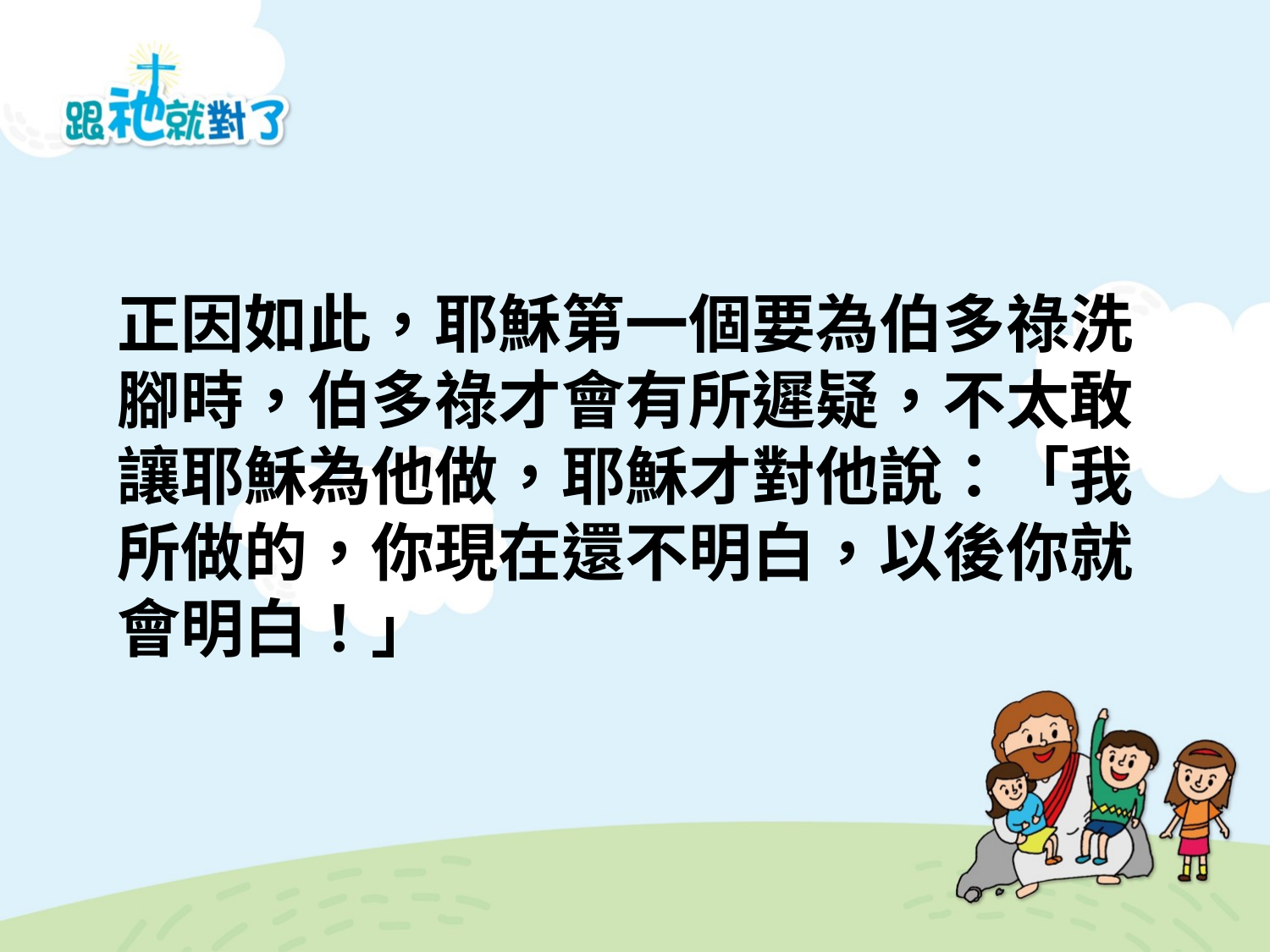

正因如此，耶穌第一個要為伯多祿洗腳時，伯多祿才會有所遲疑，不太敢讓耶穌為他做，耶穌才對他說：「我所做的，你現在還不明白，以後你就會明白！」